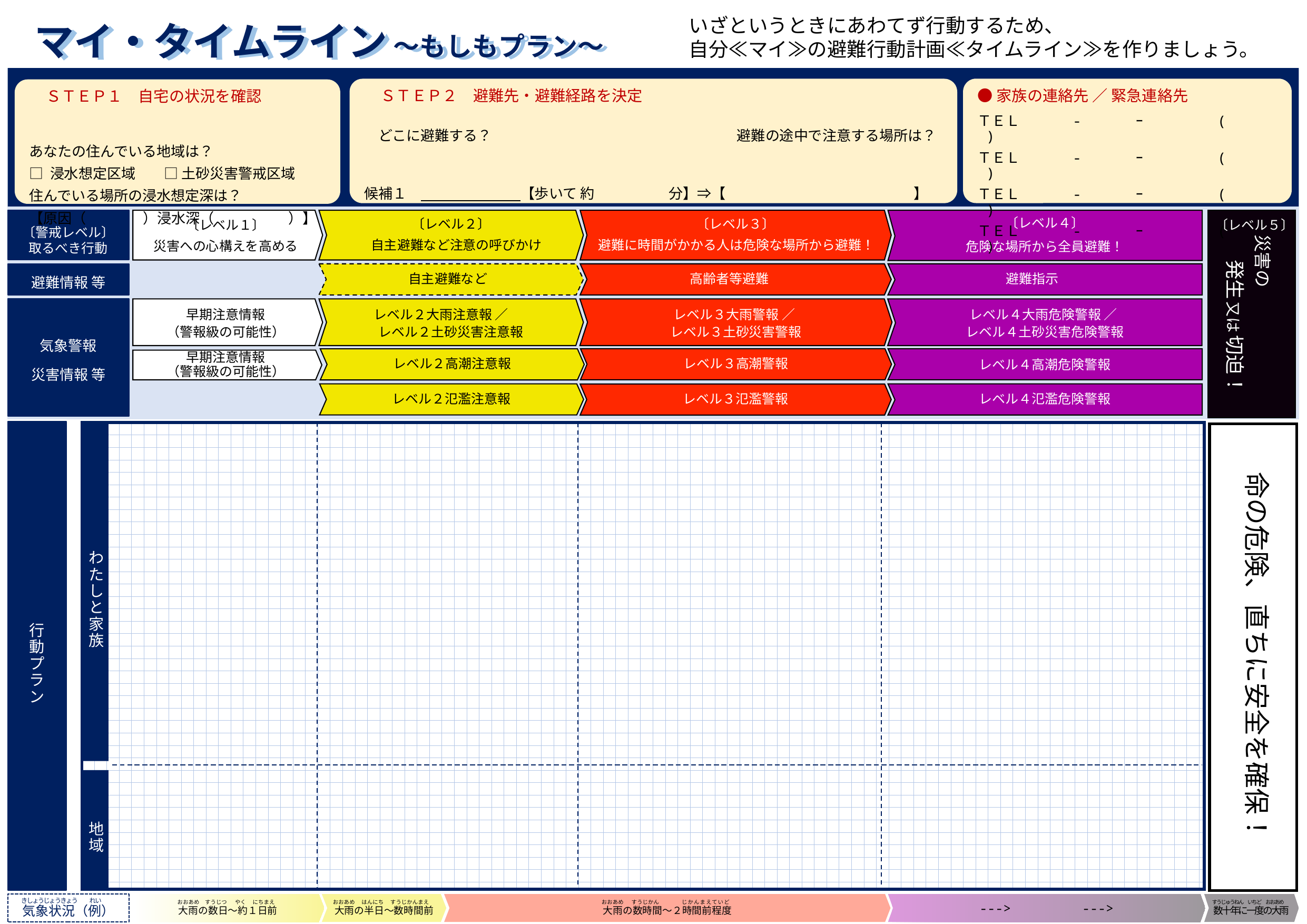

マイ・タイムライン ～もしもプラン～

マイ・タイムライン ～もしもプラン～
いざというときにあわてず行動するため、
自分≪マイ≫の避難行動計画≪タイムライン≫を作りましょう。

● 家族の連絡先 ／ 緊急連絡先

ＴＥＬ 　　 　- 　　　ｰ　　　　　(        )

ＴＥＬ 　　 　- 　　　ｰ　　　　　(        )

ＴＥＬ 　　 　- 　　　ｰ　　　　　(        )

ＴＥＬ 　　 　- 　　　ｰ　　　　　(        )
　　　ＳＴＥＰ１　自宅の状況を確認

あなたの住んでいる地域は？
□ 浸水想定区域　　□ 土砂災害警戒区域
住んでいる場所の浸水想定深は？
【原因（　　　　）浸水深（　　　　　 ）】
　　　ＳＴＥＰ２　避難先・避難経路を決定

　どこに避難する？　　　　　　　　　　　　　 　　　　避難の途中で注意する場所は？
候補１　　　　　　　　【歩いて 約 　　　　　分】⇒【　 　　　　　　　　　　　　】
候補２　　　　　　　　【歩いて 約 　　　　　分】⇒【　 　　　　　　　　　　　  】

〔レベル４〕

危険な場所から全員避難！

　 災害の

　　 発生 又は 切迫！

〔警戒レベル〕
取るべき行動
〔レベル１〕

災害への心構えを高める
〔レベル２〕

　　　　　　自主避難など注意の呼びかけ
〔レベル３〕

　避難に時間がかかる人は危険な場所から避難！

避難情報 等
　　　　　　　　　　　　自主避難など
　　　　　　　　　 　　　　　   高齢者等避難
　　　　　　　　      　　　　　　　　 避難指示

気象警報

災害情報 等
早期注意情報
（警報級の可能性）
　　　　　　  レベル２大雨注意報 ／
レベル２土砂災害注意報

レベル３大雨警報 ／
レベル３土砂災害警報

レベル４大雨危険警報 ／
レベル４土砂災害危険警報
レベル４高潮危険警報
レベル３高潮警報
レベル２高潮注意報
レベル２氾濫注意報
レベル４氾濫危険警報
レベル３氾濫警報
〔レベル５〕
早期注意情報
（警報級の可能性）

行
動
プ
ラ
ン

わ
た
し
と
家
族

地
域

命の危険、直ちに安全を確保！
　きしょうじょうきょう　　れい
気象状況（例）
　　　　　　　 おおあめ　すうじつ　    やく　 にちまえ
大雨の数日～約１日前
 おおあめ　 はんにち　 すうじかんまえ
大雨の半日～数時間前
　　　　　　　　　　　　　　　　　　　　　　　　　　　おおあめ　  すうじかん　　　　じかんまえていど
大雨の数時間～２時間前程度
--->         --->
すうじゅうねん 　いちど　   おおあめ
数十年に一度の大雨